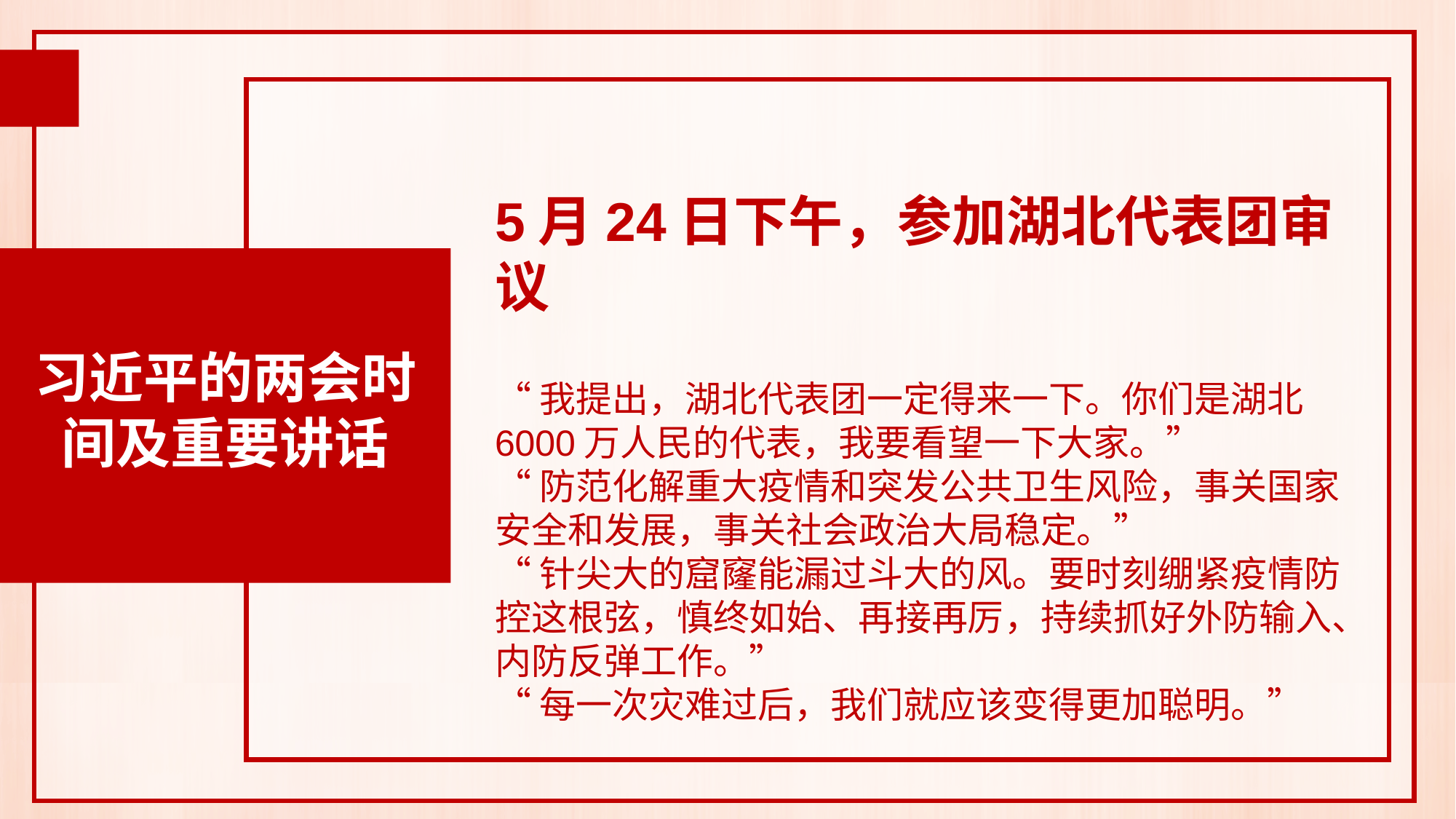

5月24日下午，参加湖北代表团审议
“我提出，湖北代表团一定得来一下。你们是湖北6000万人民的代表，我要看望一下大家。”
“防范化解重大疫情和突发公共卫生风险，事关国家安全和发展，事关社会政治大局稳定。”
“针尖大的窟窿能漏过斗大的风。要时刻绷紧疫情防控这根弦，慎终如始、再接再厉，持续抓好外防输入、内防反弹工作。”
“每一次灾难过后，我们就应该变得更加聪明。”
习近平的两会时间及重要讲话